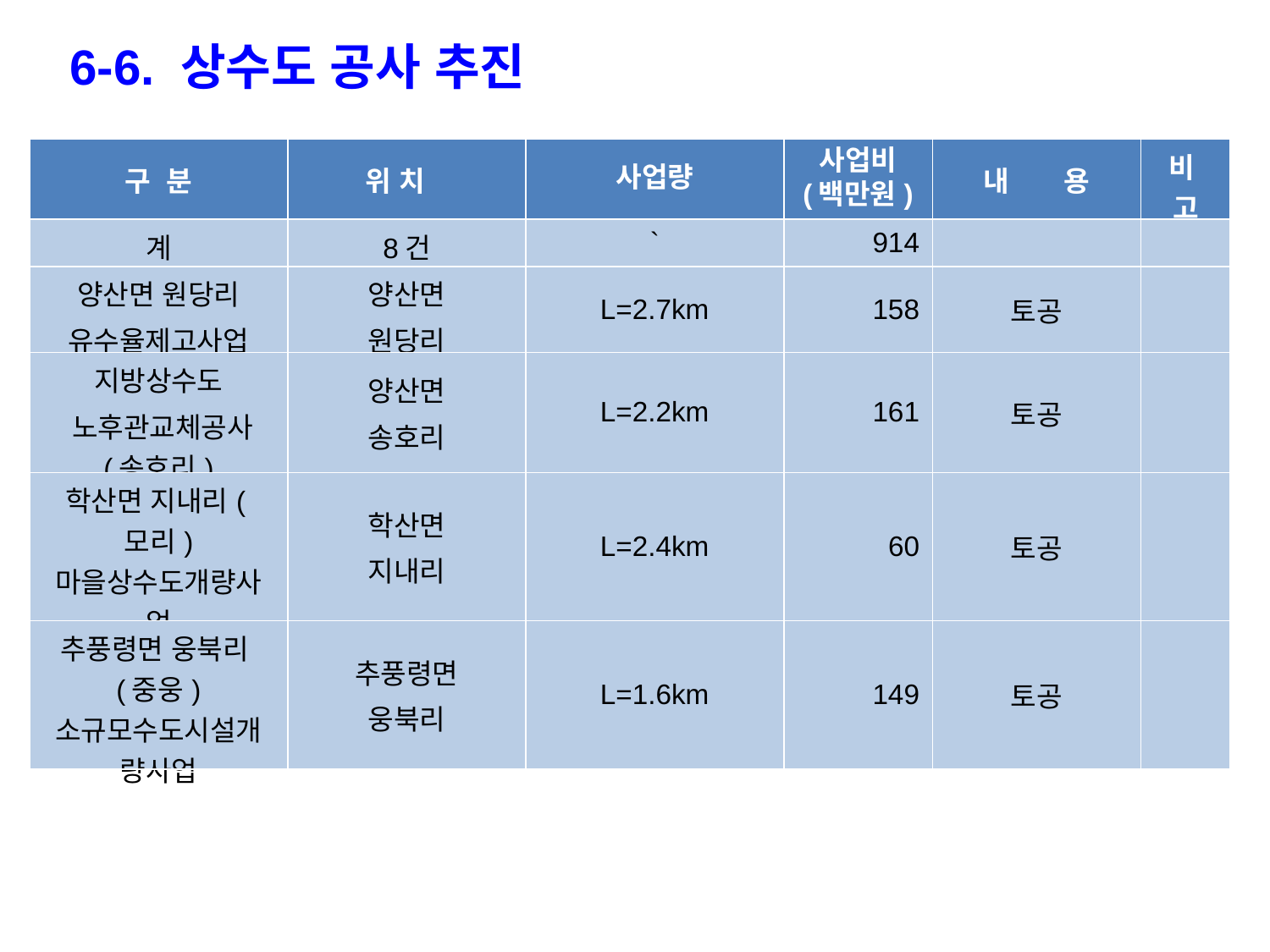

6-6. 상수도 공사 추진
| 구 분 | 위 치 | 사업량 | 사업비 (백만원) | 내 용 | 비 고 |
| --- | --- | --- | --- | --- | --- |
| 계 | 8건 | ` | 914 |  |  |
| 양산면 원당리 유수율제고사업 | 양산면 원당리 | L=2.7km | 158 | 토공 |  |
| 지방상수도 노후관교체공사(송호리) | 양산면 송호리 | L=2.2km | 161 | 토공 |  |
| 학산면 지내리(모리) 마을상수도개량사업 | 학산면 지내리 | L=2.4km | 60 | 토공 |  |
| 추풍령면 웅북리(중웅) 소규모수도시설개량사업 | 추풍령면 웅북리 | L=1.6km | 149 | 토공 |  |